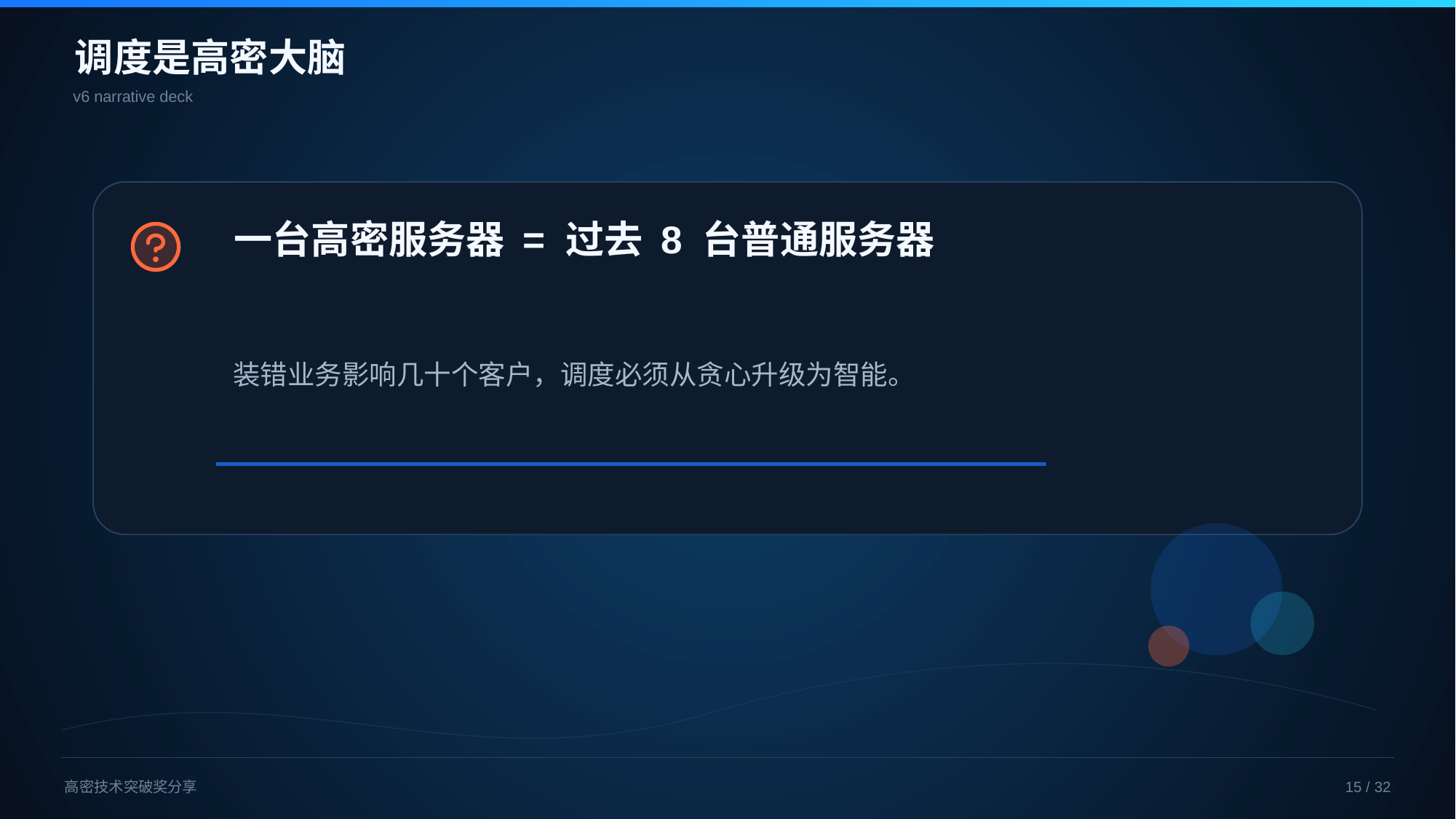

调度是高密大脑
v6 narrative deck

一台高密服务器 = 过去 8 台普通服务器

装错业务影响几十个客户，调度必须从贪心升级为智能。

高密技术突破奖分享
15 / 32